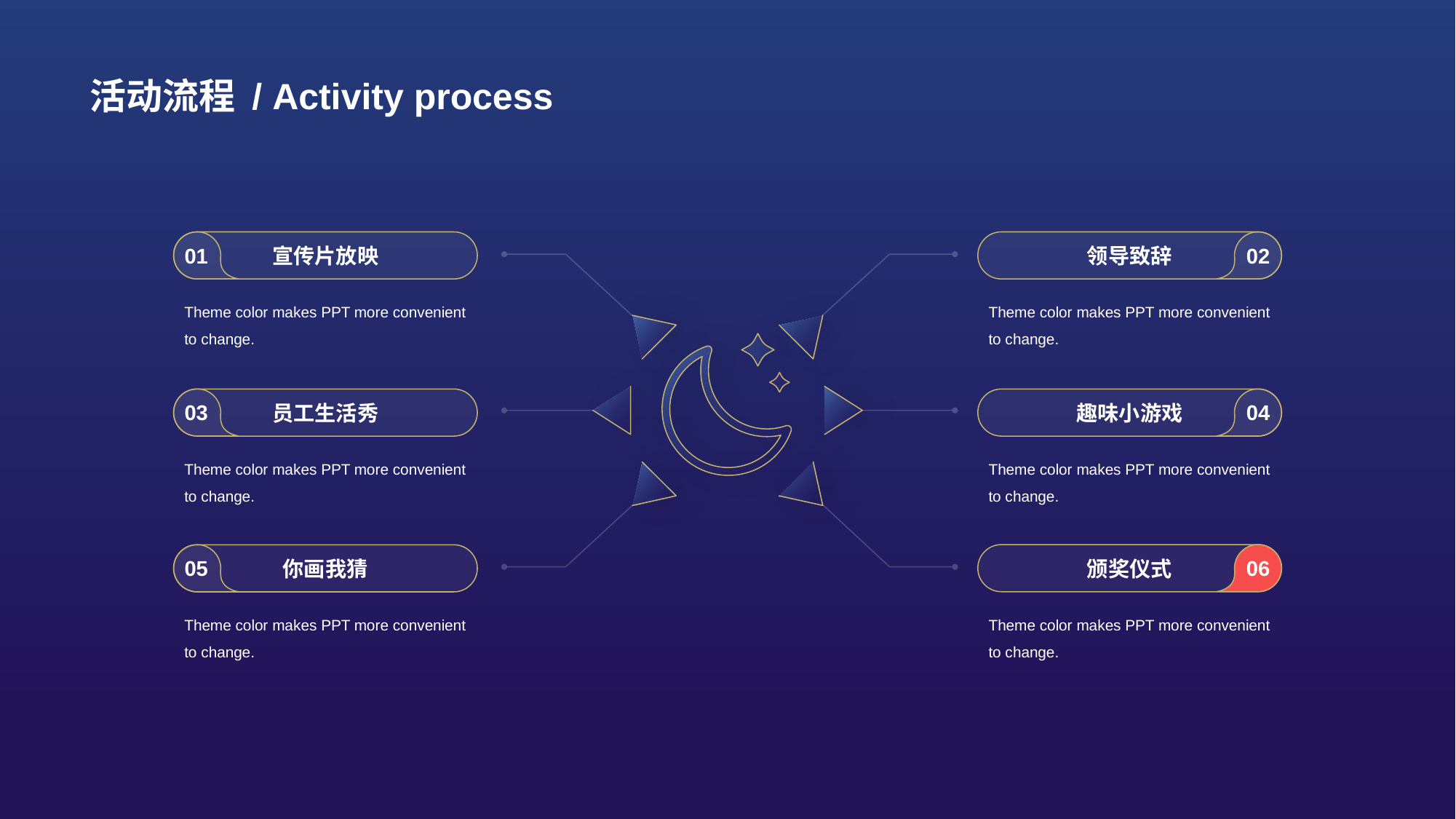

# 活动流程 / Activity process

领导致辞
宣传片放映
01
02
Theme color makes PPT more convenient to change.
Theme color makes PPT more convenient to change.

员工生活秀

趣味小游戏
03
04
Theme color makes PPT more convenient to change.
Theme color makes PPT more convenient to change.

颁奖仪式

你画我猜
06
05
Theme color makes PPT more convenient to change.
Theme color makes PPT more convenient to change.